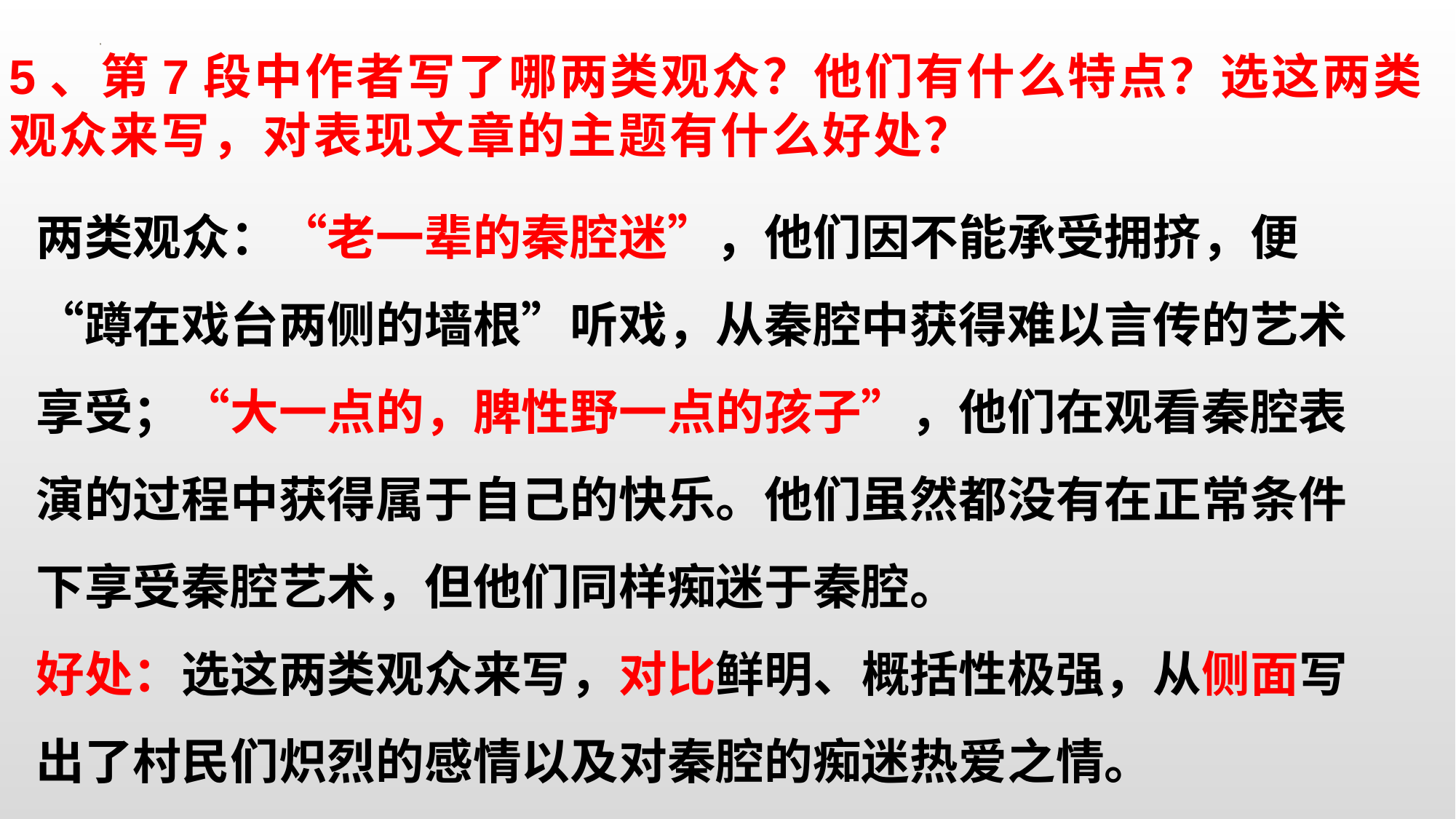

5、第7段中作者写了哪两类观众？他们有什么特点？选这两类观众来写，对表现文章的主题有什么好处？
两类观众：“老一辈的秦腔迷”，他们因不能承受拥挤，便“蹲在戏台两侧的墙根”听戏，从秦腔中获得难以言传的艺术享受；“大一点的，脾性野一点的孩子”，他们在观看秦腔表演的过程中获得属于自己的快乐。他们虽然都没有在正常条件下享受秦腔艺术，但他们同样痴迷于秦腔。
好处：选这两类观众来写，对比鲜明、概括性极强，从侧面写出了村民们炽烈的感情以及对秦腔的痴迷热爱之情。